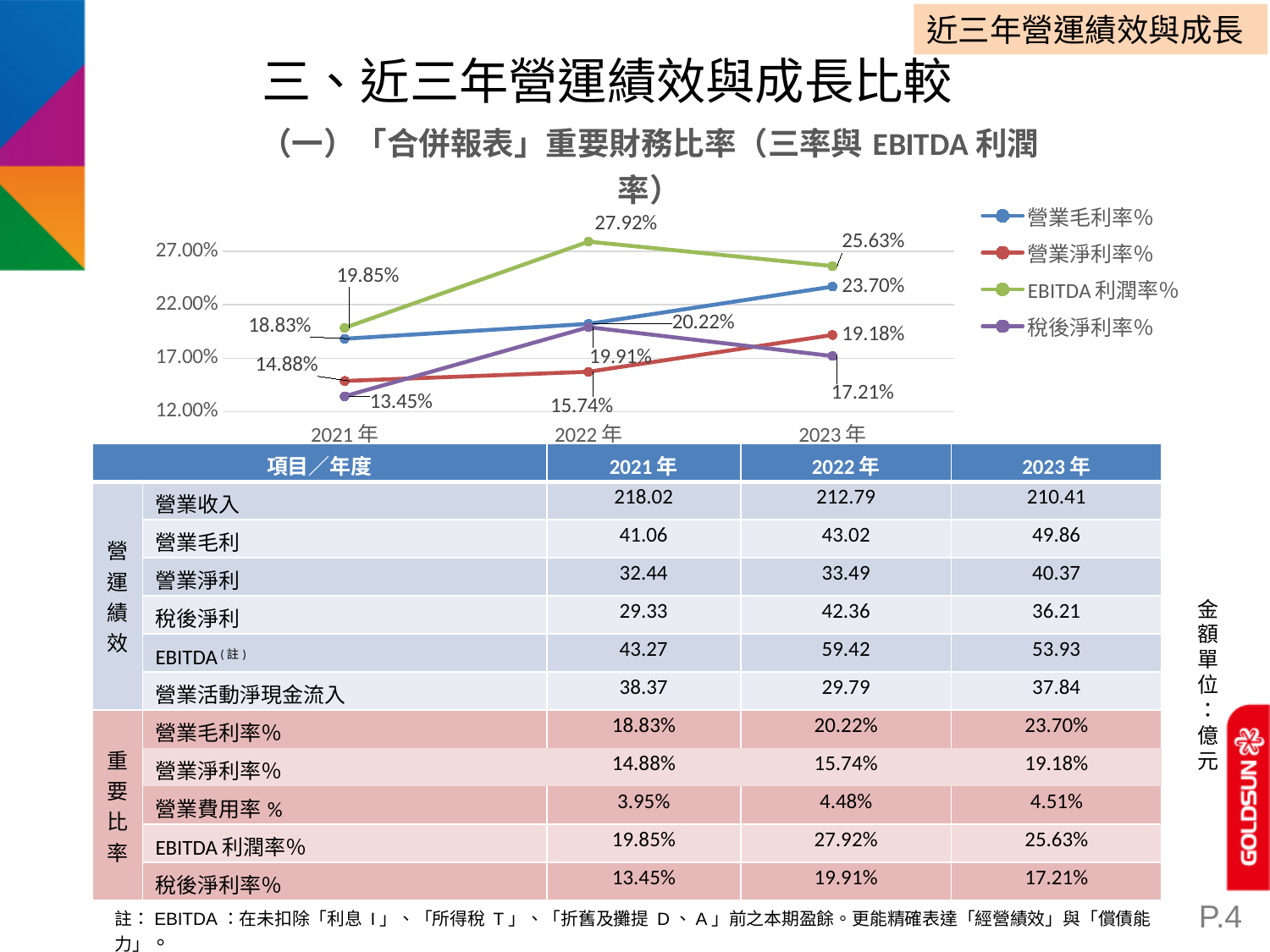

近三年營運績效與成長
三、近三年營運績效與成長比較

### Chart: （一）「合併報表」重要財務比率（三率與EBITDA利潤率）

| Category | 營業毛利率％ | 營業淨利率％ | EBITDA利潤率％ | 稅後淨利率％ |
|---|---|---|---|---|
| 2021年 | 0.1883 | 0.1488 | 0.1985 | 0.1345 |
| 2022年 | 0.2022 | 0.1574 | 0.2792 | 0.1991 |
| 2023年 | 0.237 | 0.1918 | 0.2563 | 0.1721 |
| 項目／年度 |  | 2021年 | 2022年 | 2023年 |
| --- | --- | --- | --- | --- |
| 營運績效 | 營業收入 | 218.02 | 212.79 | 210.41 |
|  | 營業毛利 | 41.06 | 43.02 | 49.86 |
|  | 謍業淨利 | 32.44 | 33.49 | 40.37 |
|  | 稅後淨利 | 29.33 | 42.36 | 36.21 |
|  | EBITDA (註) | 43.27 | 59.42 | 53.93 |
|  | 營業活動淨現金流入 | 38.37 | 29.79 | 37.84 |
| 重要比率 | 營業毛利率％ | 18.83% | 20.22% | 23.70% |
|  | 營業淨利率％ | 14.88% | 15.74% | 19.18% |
|  | 營業費用率% | 3.95% | 4.48% | 4.51% |
|  | EBITDA利潤率％ | 19.85% | 27.92% | 25.63% |
|  | 稅後淨利率％ | 13.45% | 19.91% | 17.21% |
金額單位
：
億元
P.4
註：EBITDA：在未扣除「利息 I」、「所得稅 T」、「折舊及攤提 D、A」前之本期盈餘。更能精確表達「經營績效」與「償債能力」。